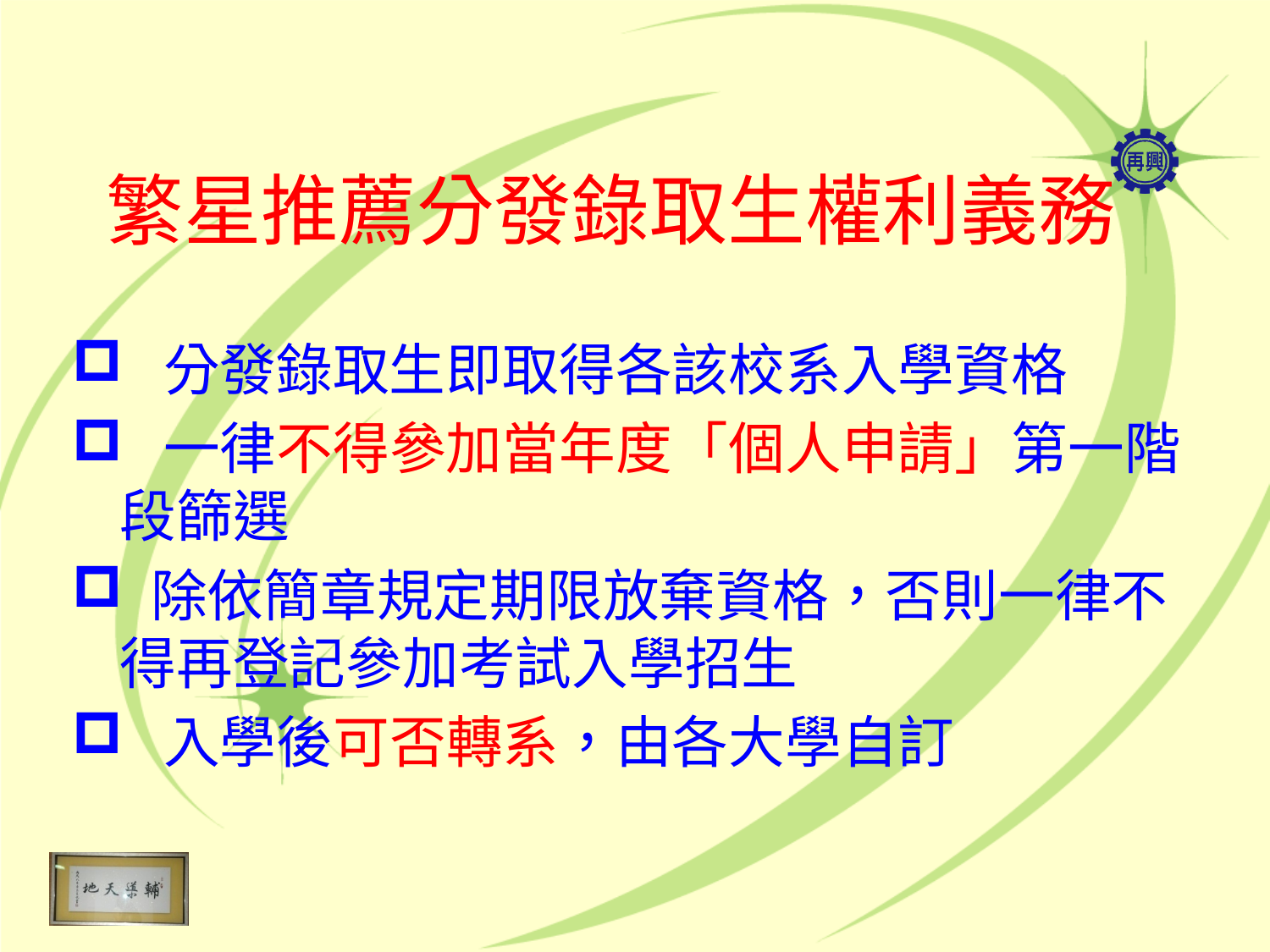

# 繁星推薦分發錄取生權利義務

  分發錄取生即取得各該校系入學資格
  一律不得參加當年度「個人申請」第一階段篩選
 除依簡章規定期限放棄資格，否則一律不得再登記參加考試入學招生
  入學後可否轉系，由各大學自訂